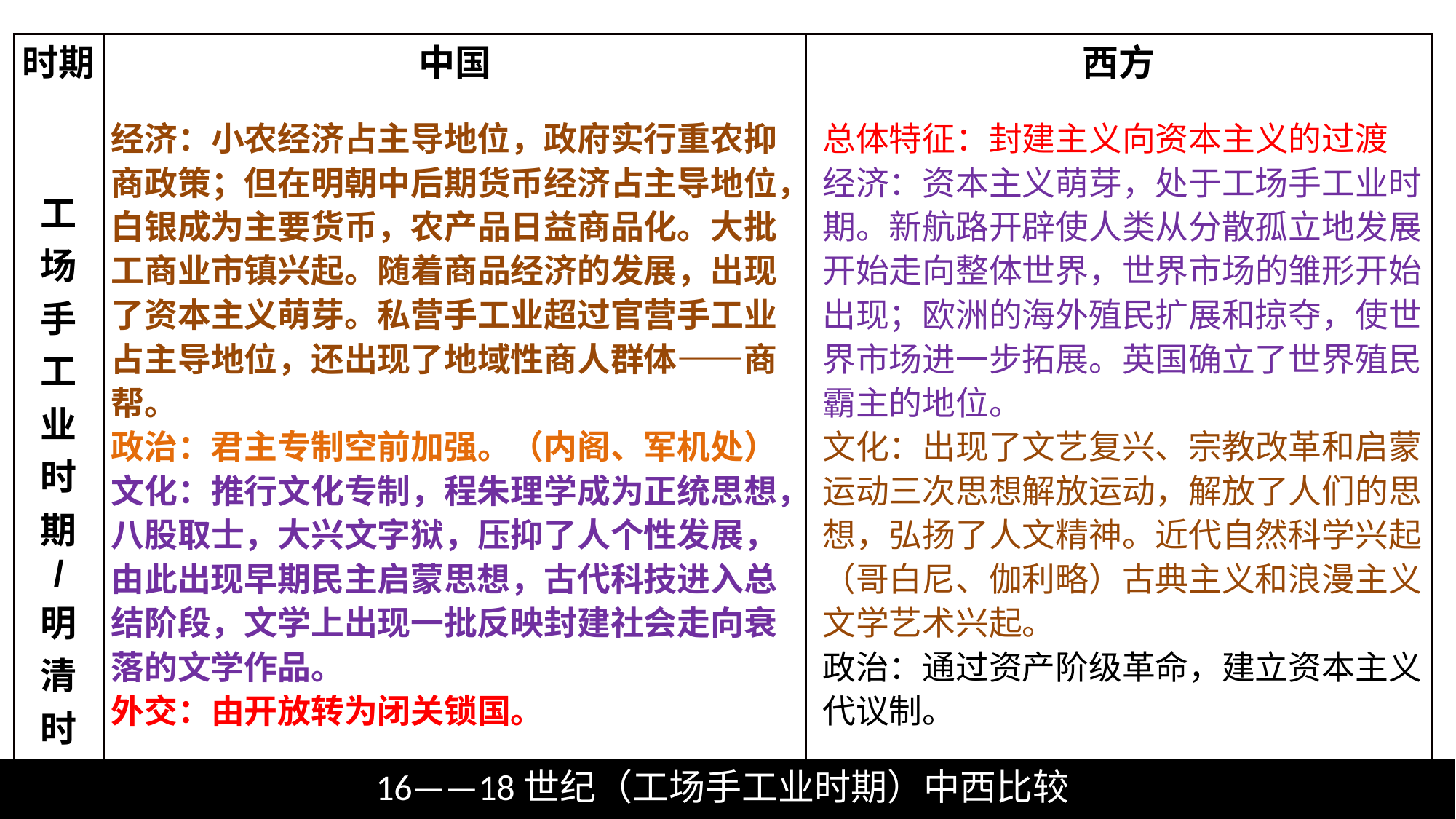

| 时期 | 中国 | 西方 |
| --- | --- | --- |
| 工 场 手 工 业 时 期 / 明 清 时 期 |  |  |
经济：小农经济占主导地位，政府实行重农抑商政策；但在明朝中后期货币经济占主导地位，白银成为主要货币，农产品日益商品化。大批工商业市镇兴起。随着商品经济的发展，出现了资本主义萌芽。私营手工业超过官营手工业占主导地位，还出现了地域性商人群体——商帮。
政治：君主专制空前加强。（内阁、军机处）
文化：推行文化专制，程朱理学成为正统思想，八股取士，大兴文字狱，压抑了人个性发展，由此出现早期民主启蒙思想，古代科技进入总结阶段，文学上出现一批反映封建社会走向衰落的文学作品。
外交：由开放转为闭关锁国。
总体特征：封建主义向资本主义的过渡
经济：资本主义萌芽，处于工场手工业时期。新航路开辟使人类从分散孤立地发展开始走向整体世界，世界市场的雏形开始出现；欧洲的海外殖民扩展和掠夺，使世界市场进一步拓展。英国确立了世界殖民霸主的地位。
文化：出现了文艺复兴、宗教改革和启蒙运动三次思想解放运动，解放了人们的思想，弘扬了人文精神。近代自然科学兴起（哥白尼、伽利略）古典主义和浪漫主义文学艺术兴起。
政治：通过资产阶级革命，建立资本主义代议制。
                                                           16——18世纪（工场手工业时期）中西比较